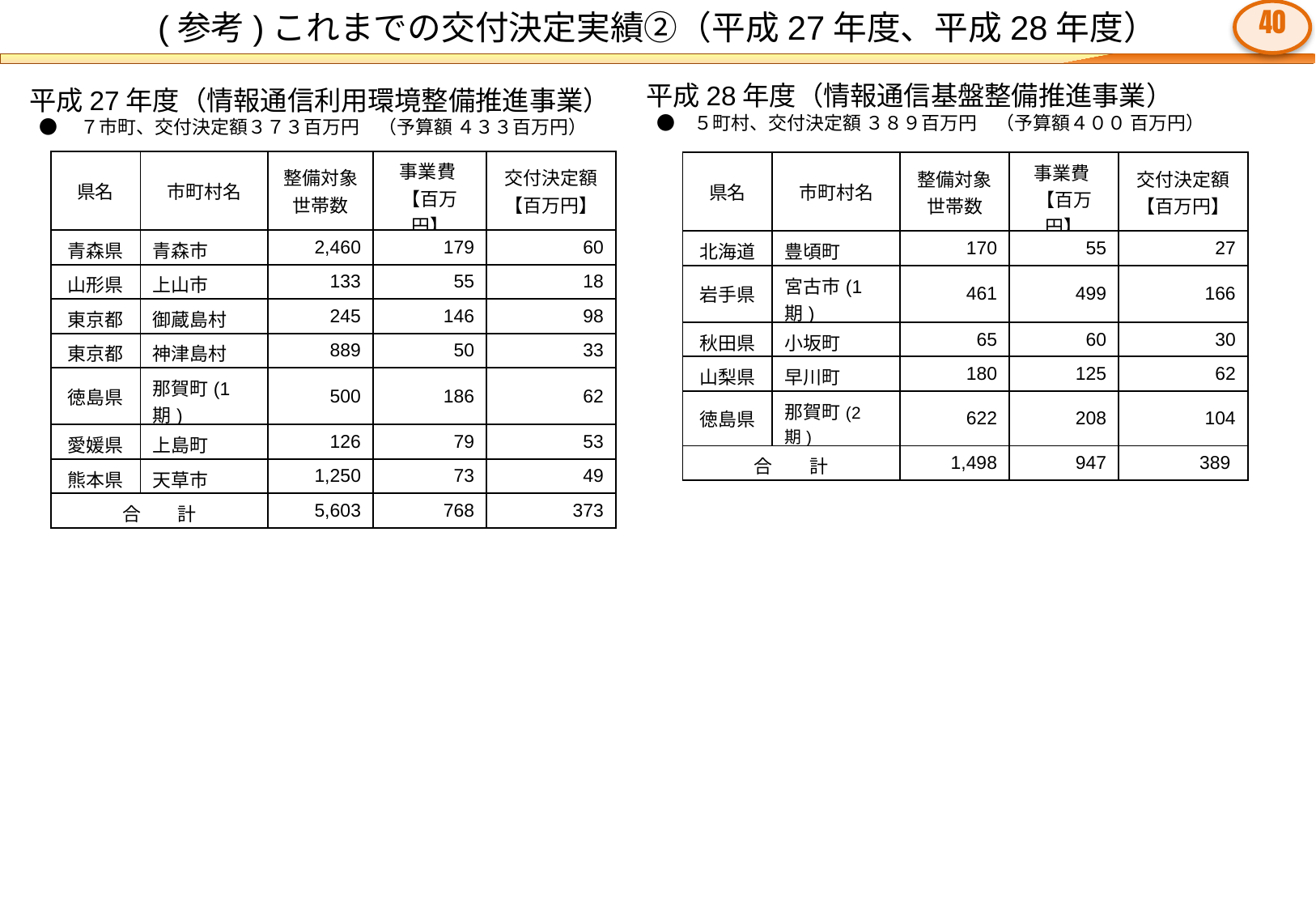

(参考)これまでの交付決定実績②（平成27年度、平成28年度）
40

 平成28年度（情報通信基盤整備推進事業）
　 ●　５町村、交付決定額 ３８９百万円　（予算額４００ 百万円）
  平成27年度（情報通信利用環境整備推進事業）
 ●　７市町、交付決定額３７３百万円　（予算額 ４３３百万円）
| 県名 | 市町村名 | 整備対象 世帯数 | 事業費 【百万円】 | 交付決定額 【百万円】 |
| --- | --- | --- | --- | --- |
| 青森県 | 青森市 | 2,460 | 179 | 60 |
| 山形県 | 上山市 | 133 | 55 | 18 |
| 東京都 | 御蔵島村 | 245 | 146 | 98 |
| 東京都 | 神津島村 | 889 | 50 | 33 |
| 徳島県 | 那賀町(1期) | 500 | 186 | 62 |
| 愛媛県 | 上島町 | 126 | 79 | 53 |
| 熊本県 | 天草市 | 1,250 | 73 | 49 |
| 合　　計 |  | 5,603 | 768 | 373 |
| 県名 | 市町村名 | 整備対象 世帯数 | 事業費 【百万円】 | 交付決定額 【百万円】 |
| --- | --- | --- | --- | --- |
| 北海道 | 豊頃町 | 170 | 55 | 27 |
| 岩手県 | 宮古市(1期) | 461 | 499 | 166 |
| 秋田県 | 小坂町 | 65 | 60 | 30 |
| 山梨県 | 早川町 | 180 | 125 | 62 |
| 徳島県 | 那賀町(2期) | 622 | 208 | 104 |
| 合　　計 |  | 1,498 | 947 | 389 |